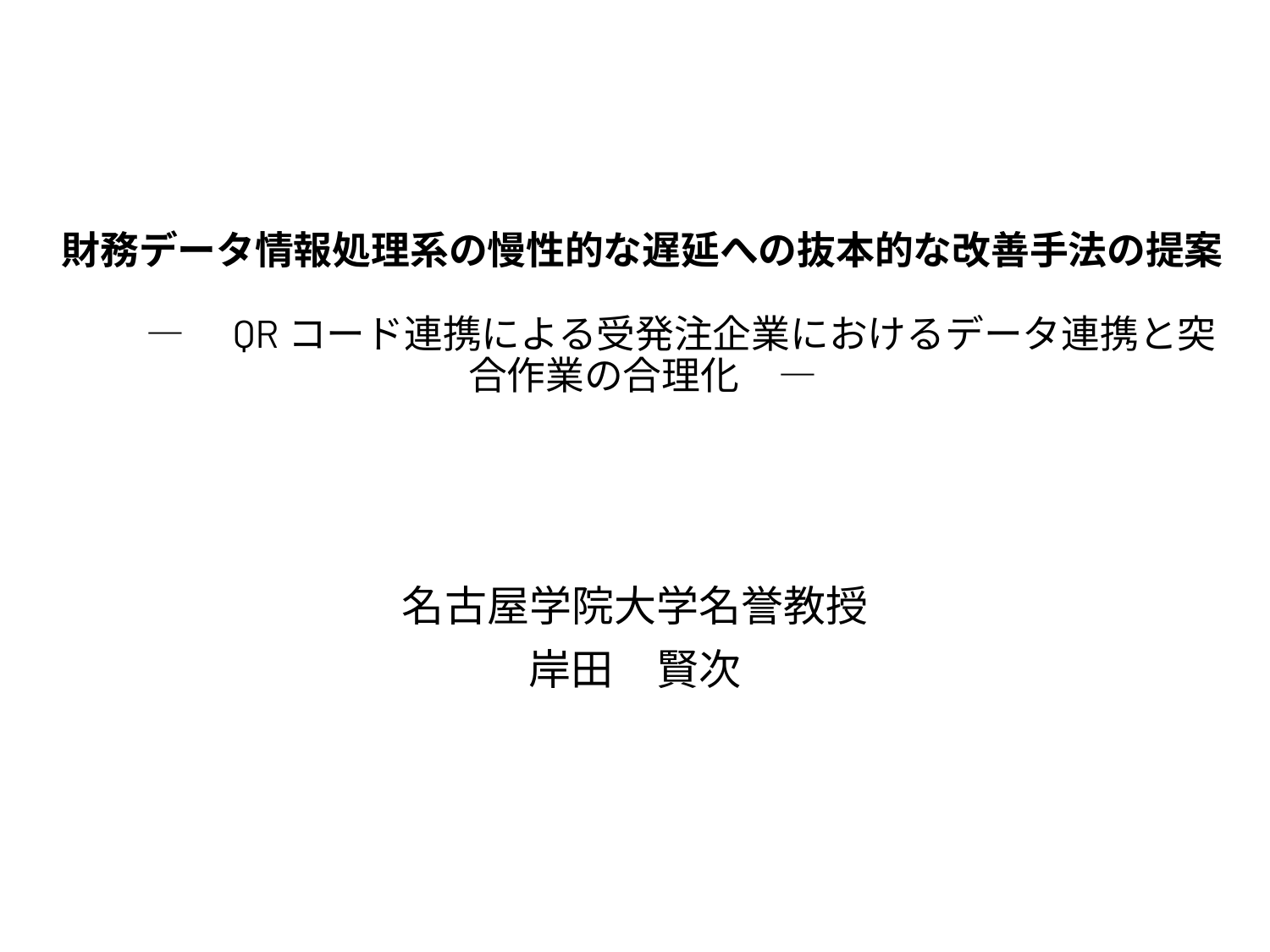

# 財務データ情報処理系の慢性的な遅延への抜本的な改善手法の提案 　　―　QRコード連携による受発注企業におけるデータ連携と突合作業の合理化　―
名古屋学院大学名誉教授
岸田　賢次